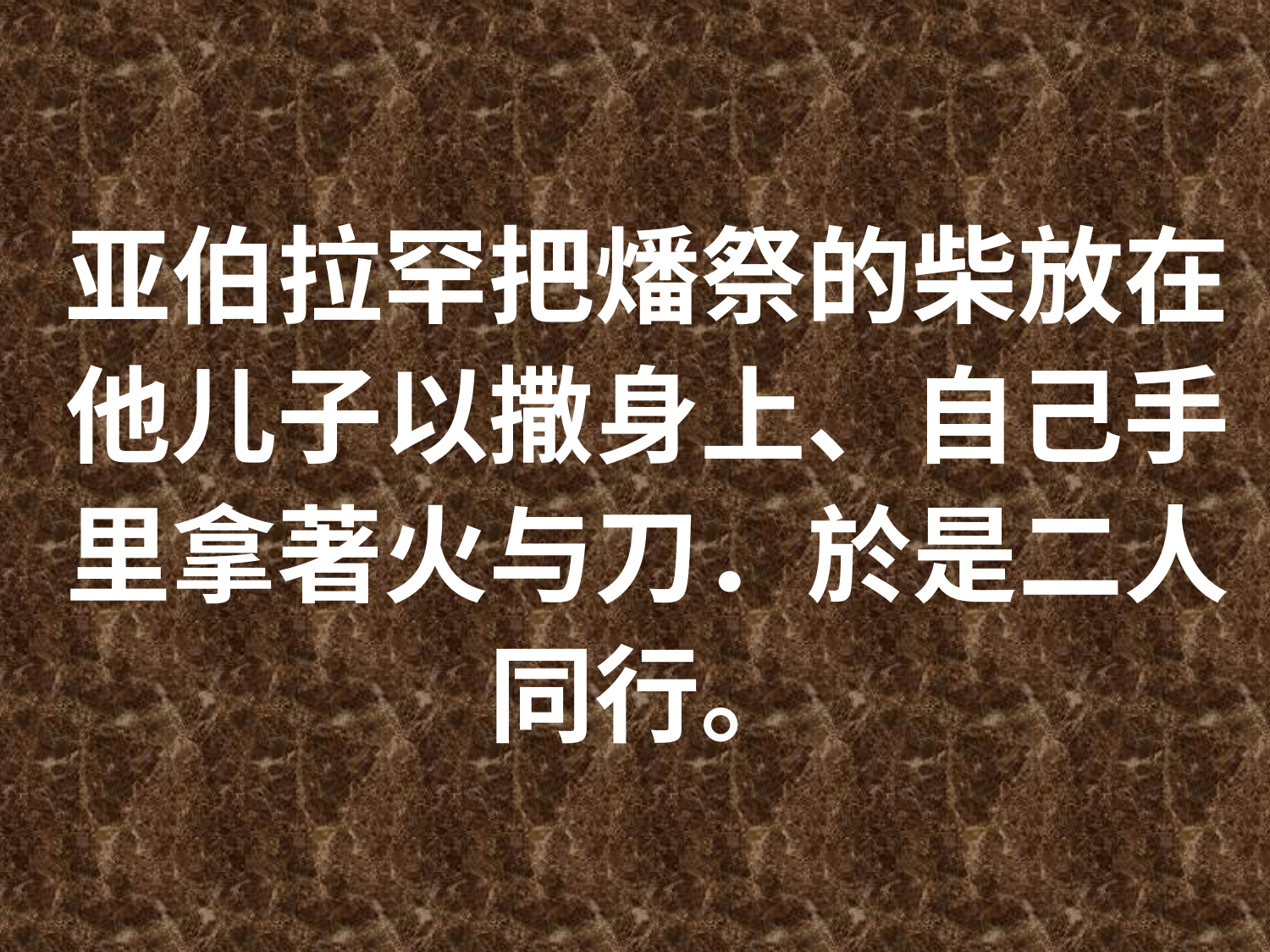

亚伯拉罕把燔祭的柴放在他儿子以撒身上、自己手里拿著火与刀．於是二人同行。